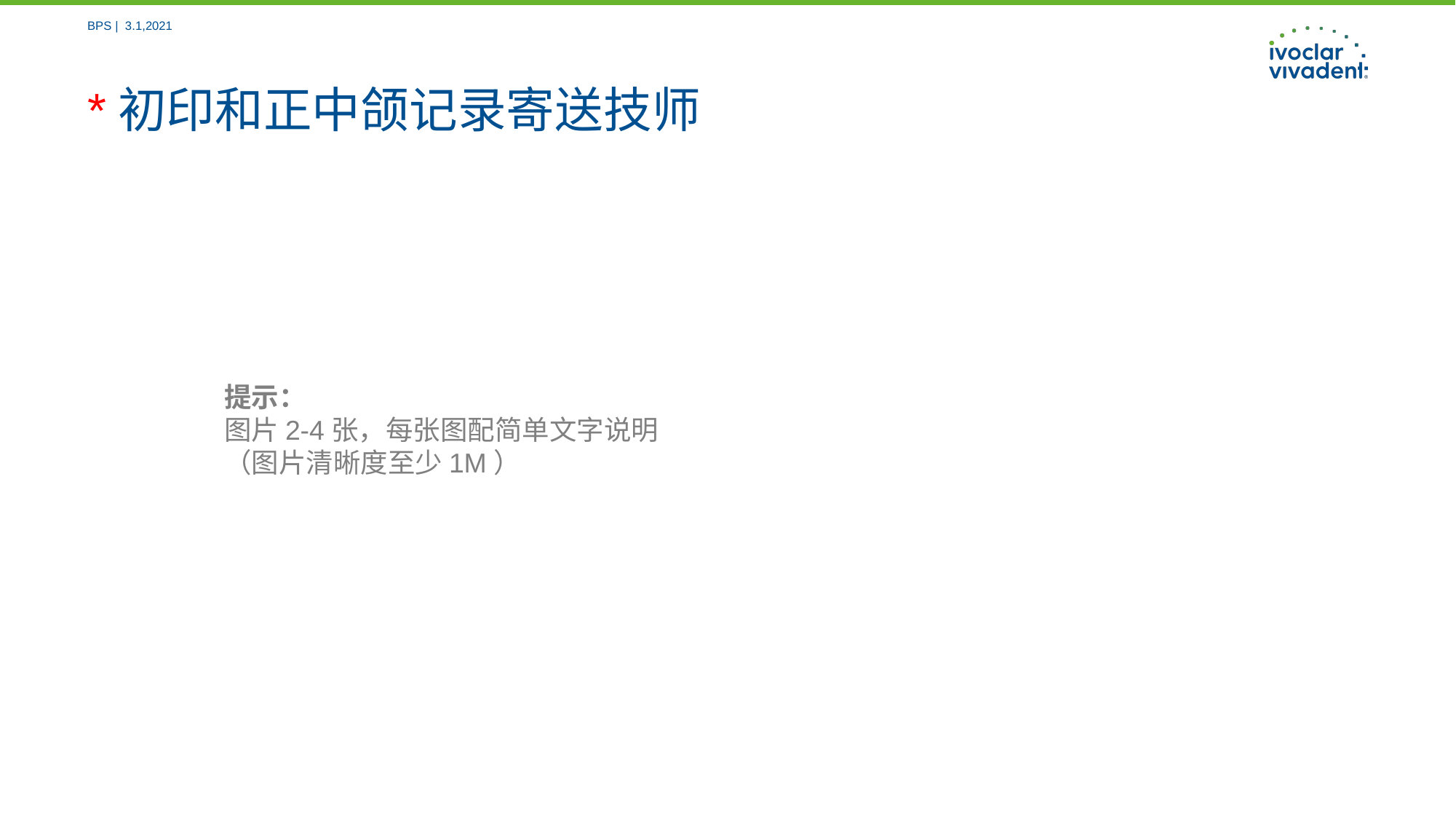

BPS |  3.1,2021
# *初印和正中颌记录寄送技师
提示：
图片2-4张，每张图配简单文字说明
（图片清晰度至少1M）